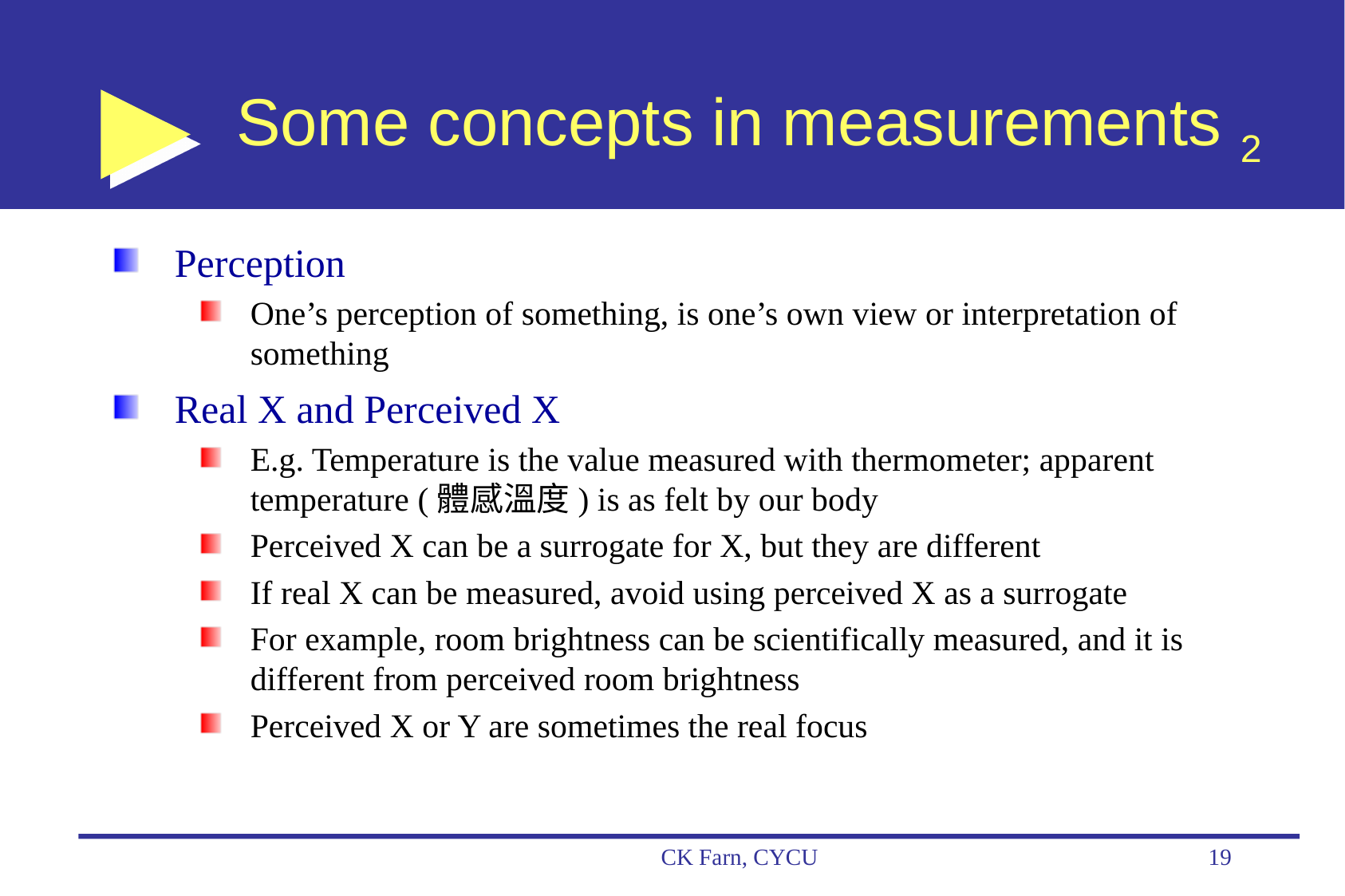

# Some concepts in measurements 2
Perception
One’s perception of something, is one’s own view or interpretation of something
Real X and Perceived X
E.g. Temperature is the value measured with thermometer; apparent temperature (體感溫度) is as felt by our body
Perceived X can be a surrogate for X, but they are different
If real X can be measured, avoid using perceived X as a surrogate
For example, room brightness can be scientifically measured, and it is different from perceived room brightness
Perceived X or Y are sometimes the real focus

CK Farn, CYCU
19